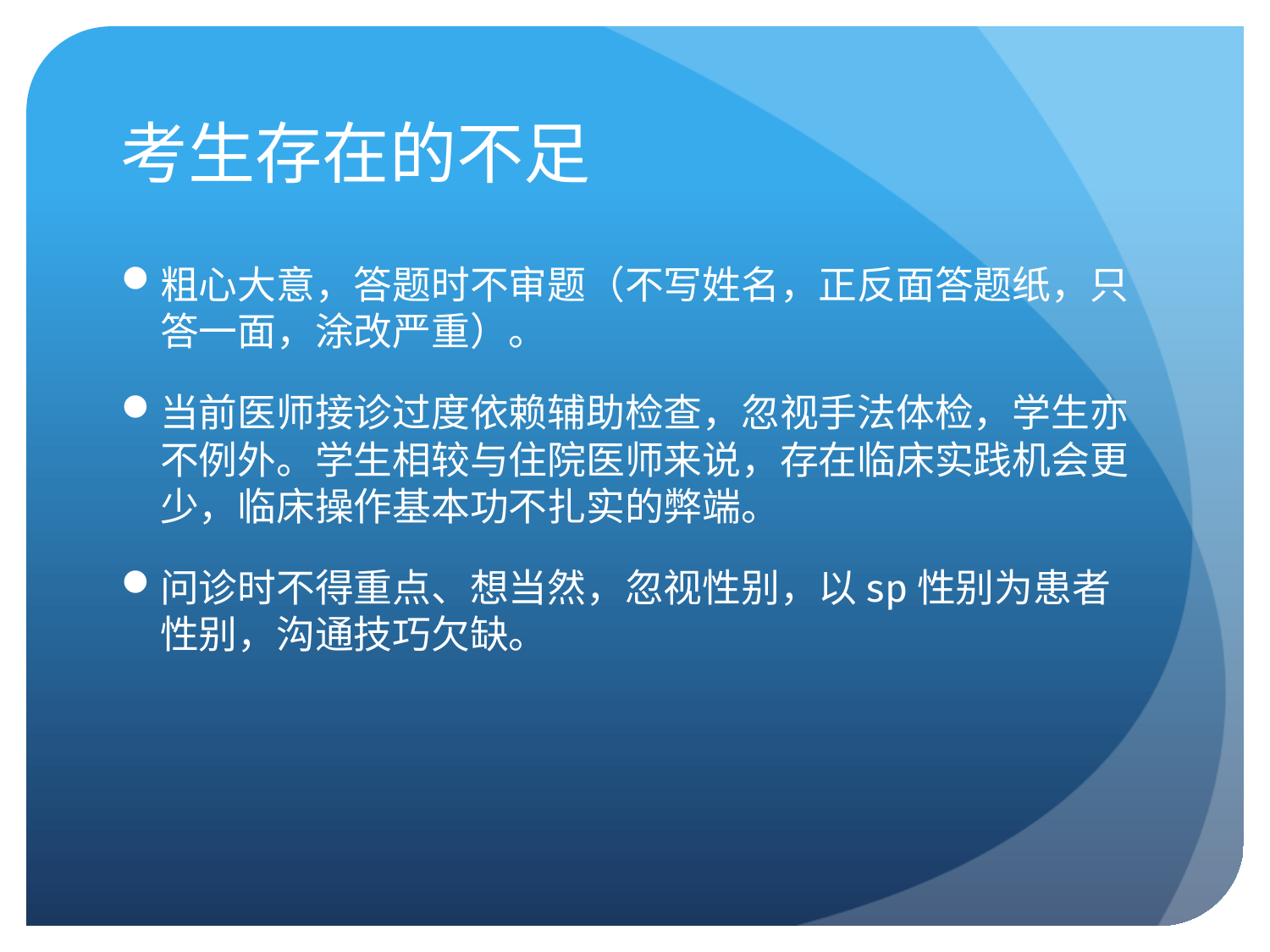

# 考生存在的不足
粗心大意，答题时不审题（不写姓名，正反面答题纸，只答一面，涂改严重）。
当前医师接诊过度依赖辅助检查，忽视手法体检，学生亦不例外。学生相较与住院医师来说，存在临床实践机会更少，临床操作基本功不扎实的弊端。
问诊时不得重点、想当然，忽视性别，以sp性别为患者性别，沟通技巧欠缺。